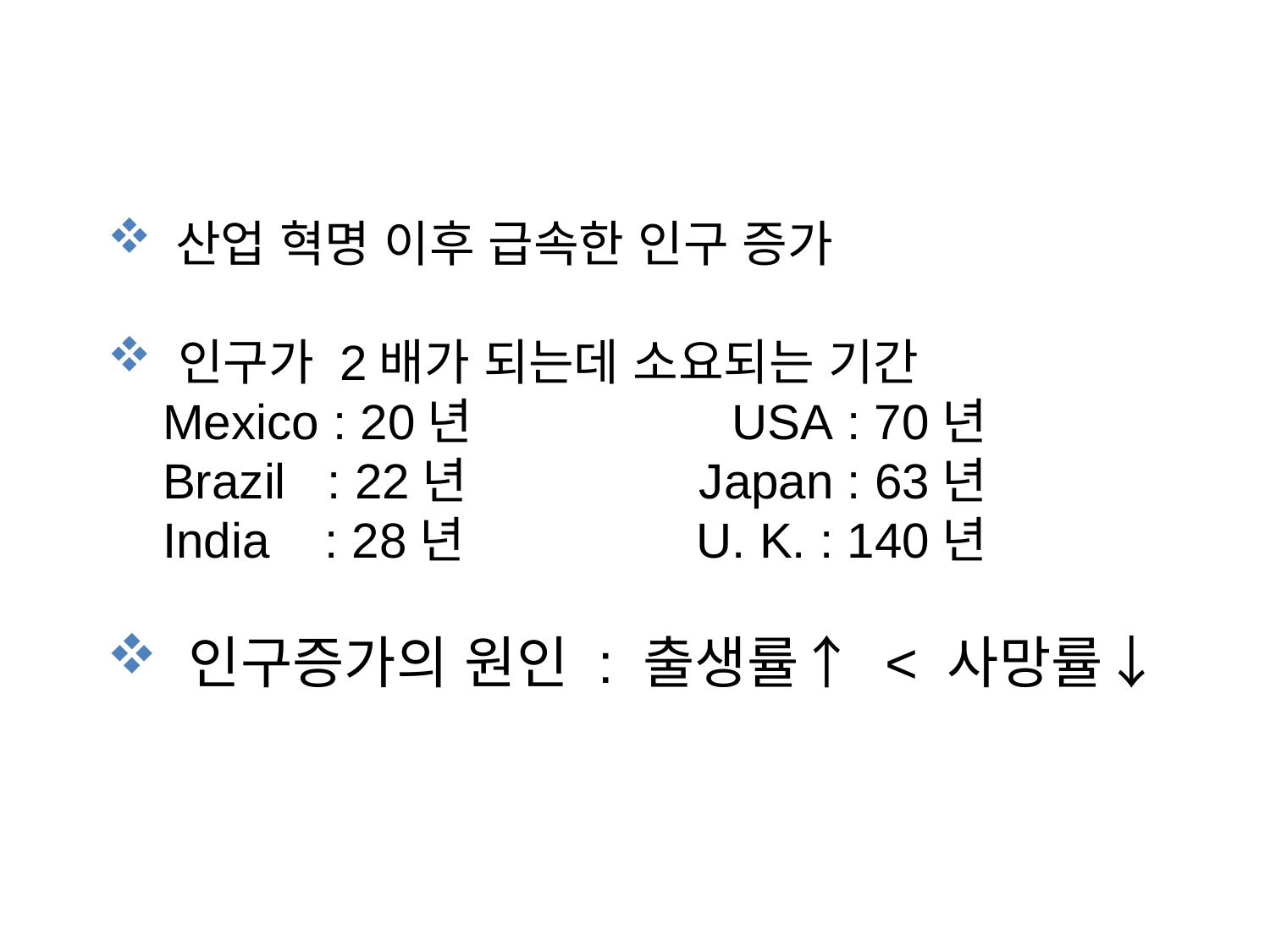

산업 혁명 이후 급속한 인구 증가

 인구가 2배가 되는데 소요되는 기간
    Mexico : 20년                  USA : 70년
    Brazil   : 22년                Japan : 63년
    India    : 28년                U. K. : 140년

 인구증가의 원인 : 출생률↑ < 사망률↓